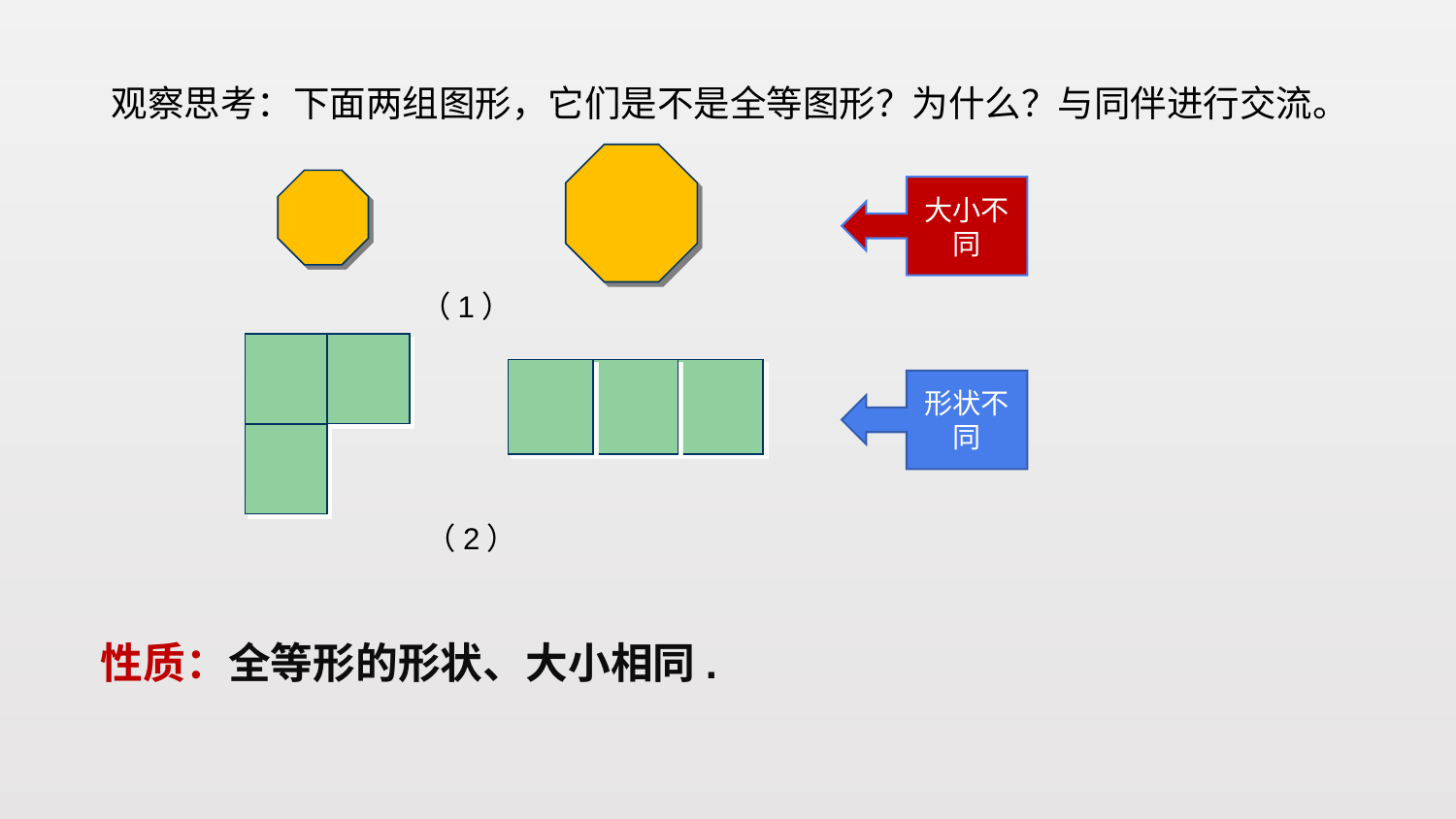

观察思考：下面两组图形，它们是不是全等图形？为什么？与同伴进行交流。

大小不同
（1）
形状不同
（2）
性质：全等形的形状、大小相同.